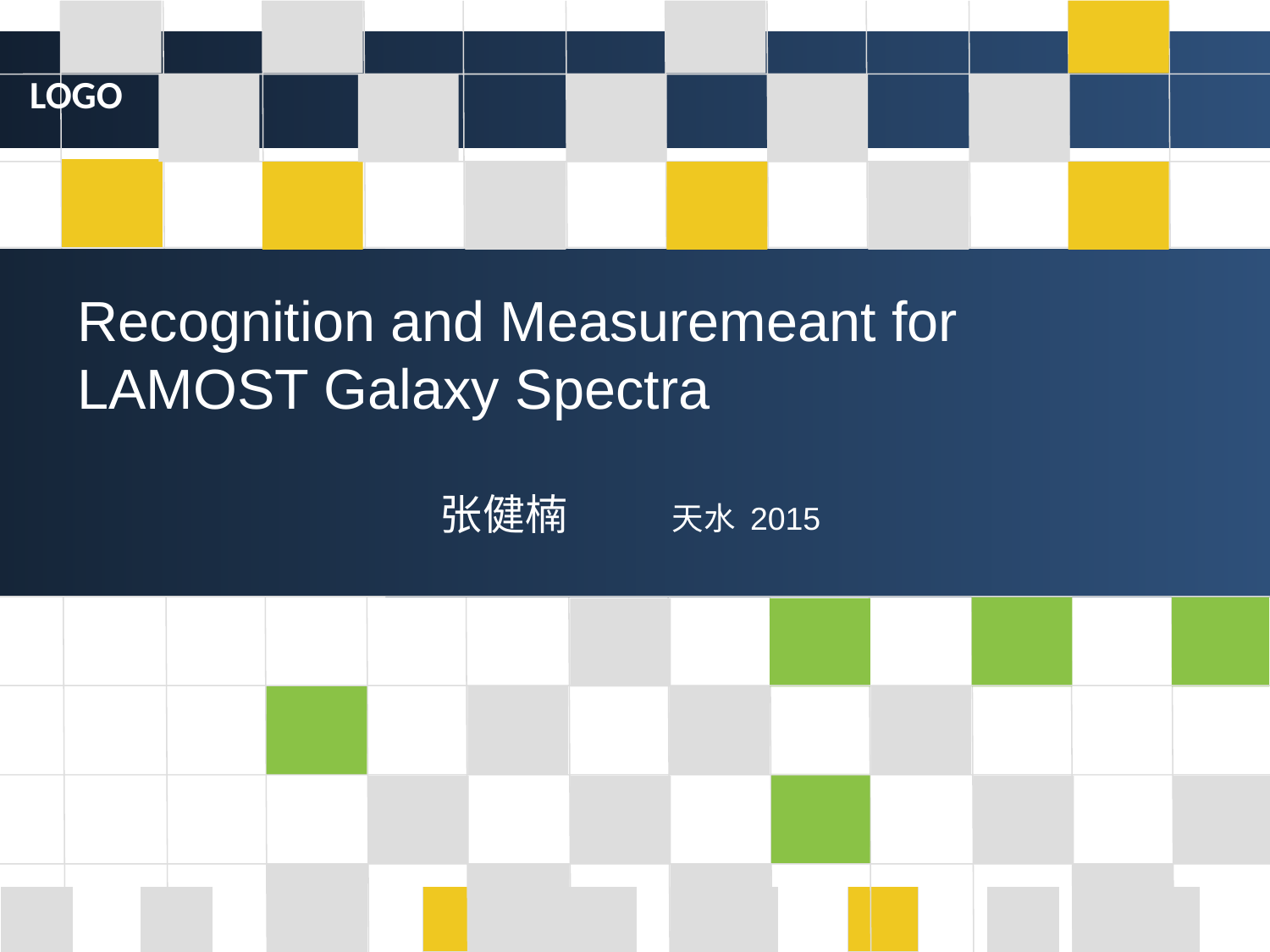

Recognition and Measuremeant for LAMOST Galaxy Spectra

张健楠           天水 2015